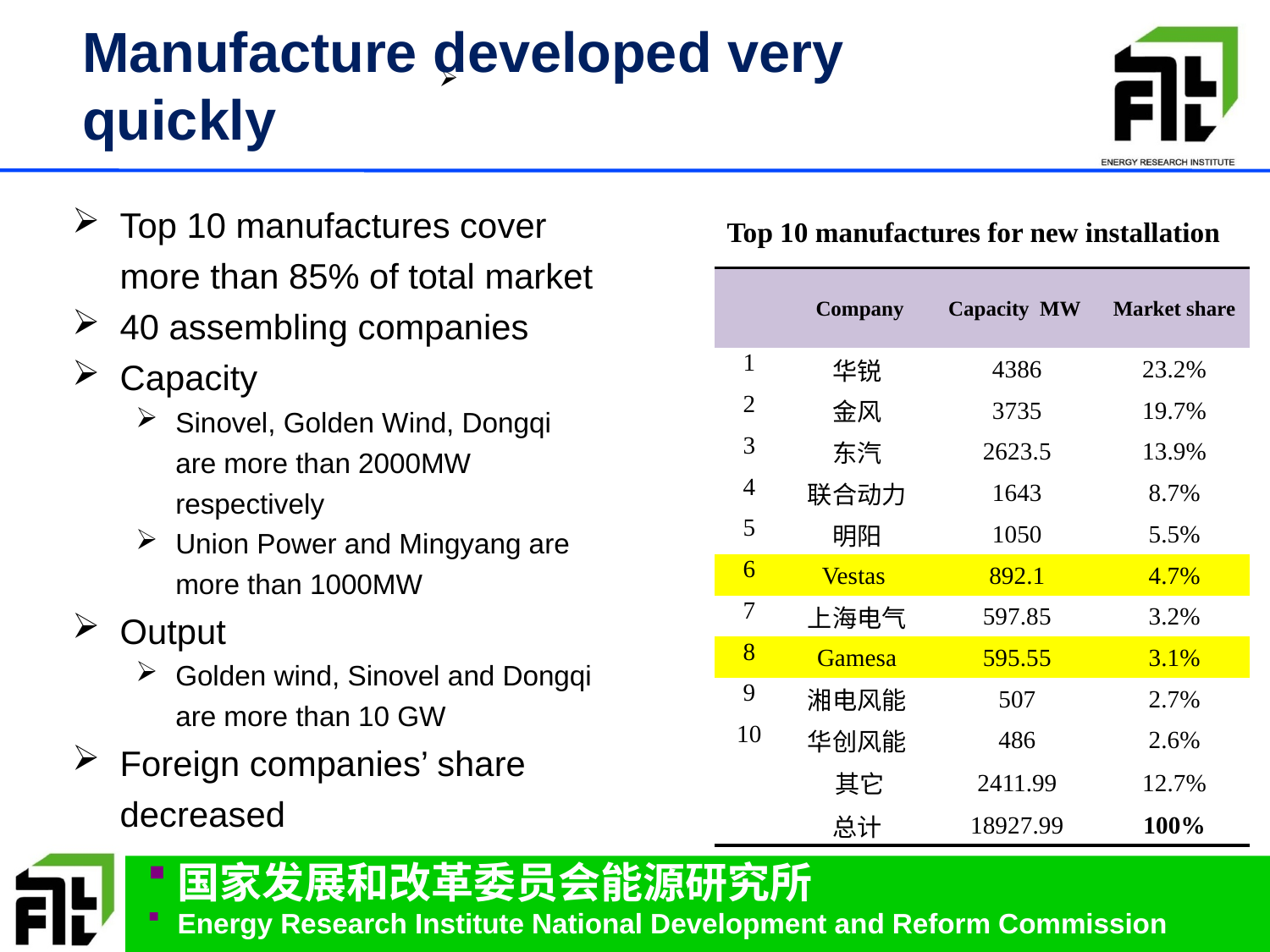

# Manufacture developed very quickly

Top 10 manufactures cover more than 85% of total market
40 assembling companies
Capacity
Sinovel, Golden Wind, Dongqi are more than 2000MW respectively
Union Power and Mingyang are more than 1000MW
Output
Golden wind, Sinovel and Dongqi are more than 10 GW
Foreign companies’ share decreased
Top 10 manufactures for new installation
|  | Company | Capacity MW | Market share |
| --- | --- | --- | --- |
| 1 | 华锐 | 4386 | 23.2% |
| 2 | 金风 | 3735 | 19.7% |
| 3 | 东汽 | 2623.5 | 13.9% |
| 4 | 联合动力 | 1643 | 8.7% |
| 5 | 明阳 | 1050 | 5.5% |
| 6 | Vestas | 892.1 | 4.7% |
| 7 | 上海电气 | 597.85 | 3.2% |
| 8 | Gamesa | 595.55 | 3.1% |
| 9 | 湘电风能 | 507 | 2.7% |
| 10 | 华创风能 | 486 | 2.6% |
|  | 其它 | 2411.99 | 12.7% |
|  | 总计 | 18927.99 | 100% |